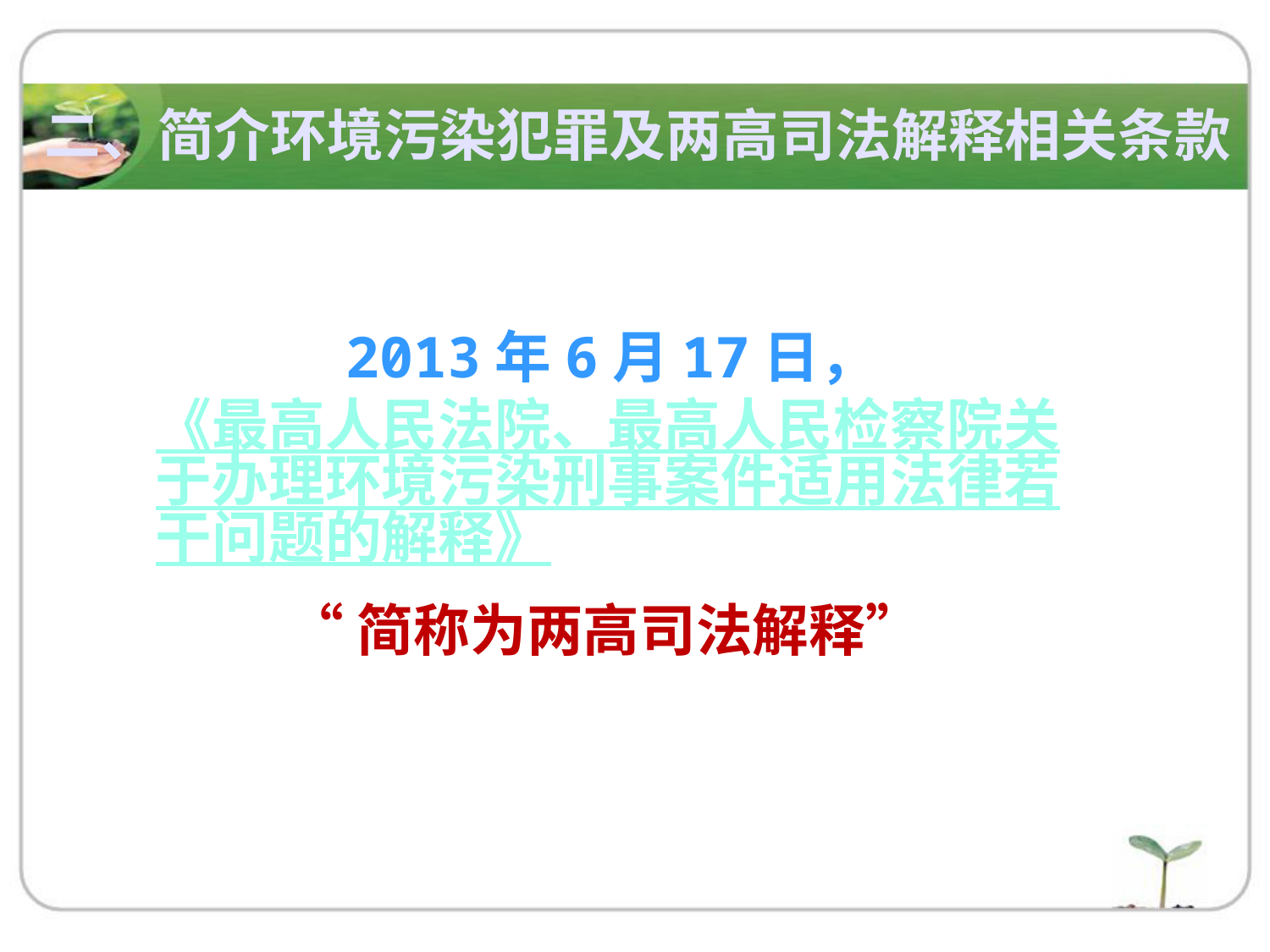

二、简介环境污染犯罪及两高司法解释相关条款

2013年6月17日，《最高人民法院、最高人民检察院关于办理环境污染刑事案件适用法律若干问题的解释》
“简称为两高司法解释”